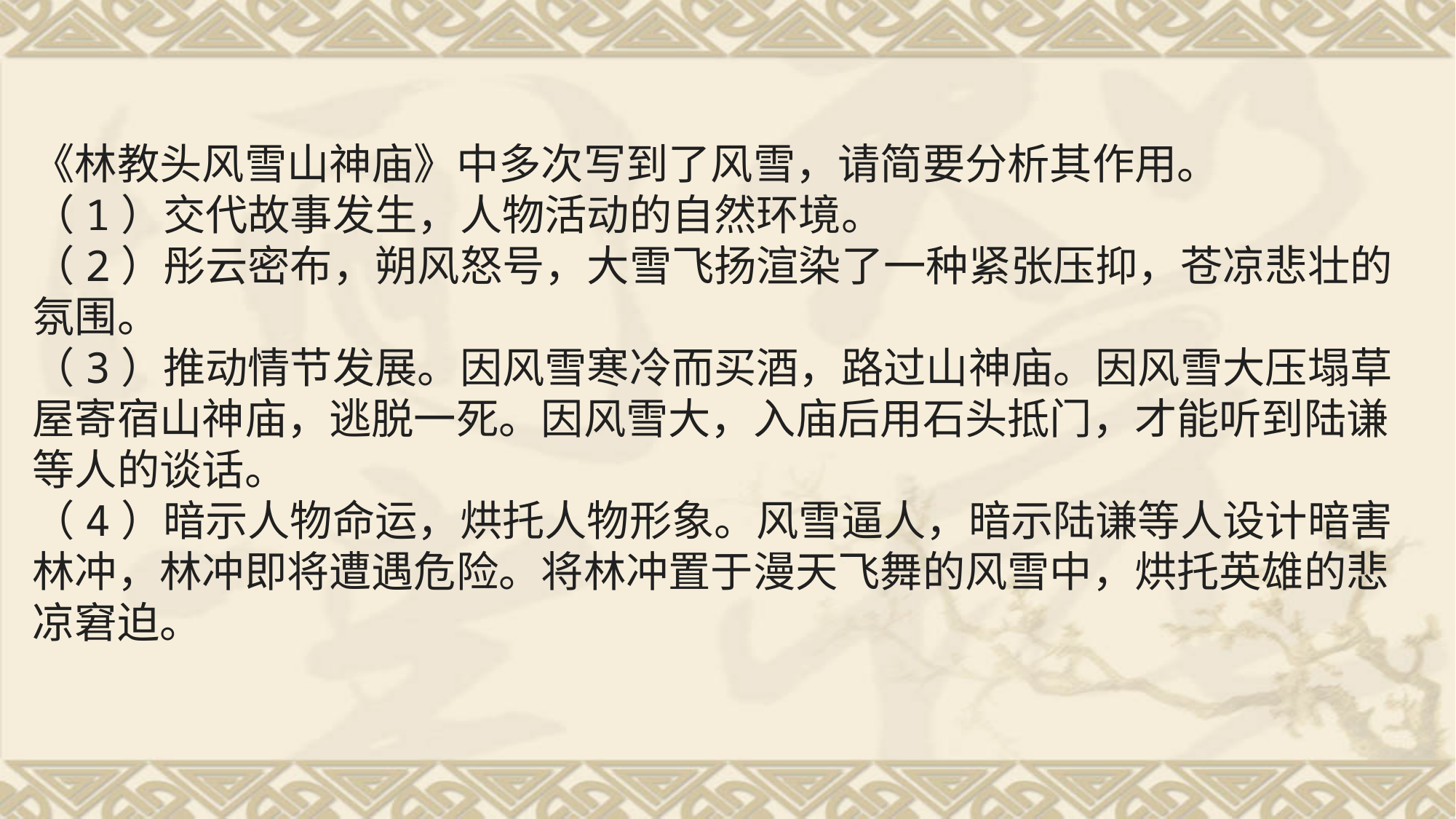

《林教头风雪山神庙》中多次写到了风雪，请简要分析其作用。
（1）交代故事发生，人物活动的自然环境。
（2）彤云密布，朔风怒号，大雪飞扬渲染了一种紧张压抑，苍凉悲壮的氛围。
（3）推动情节发展。因风雪寒冷而买酒，路过山神庙。因风雪大压塌草屋寄宿山神庙，逃脱一死。因风雪大，入庙后用石头抵门，才能听到陆谦等人的谈话。
（4）暗示人物命运，烘托人物形象。风雪逼人，暗示陆谦等人设计暗害林冲，林冲即将遭遇危险。将林冲置于漫天飞舞的风雪中，烘托英雄的悲凉窘迫。